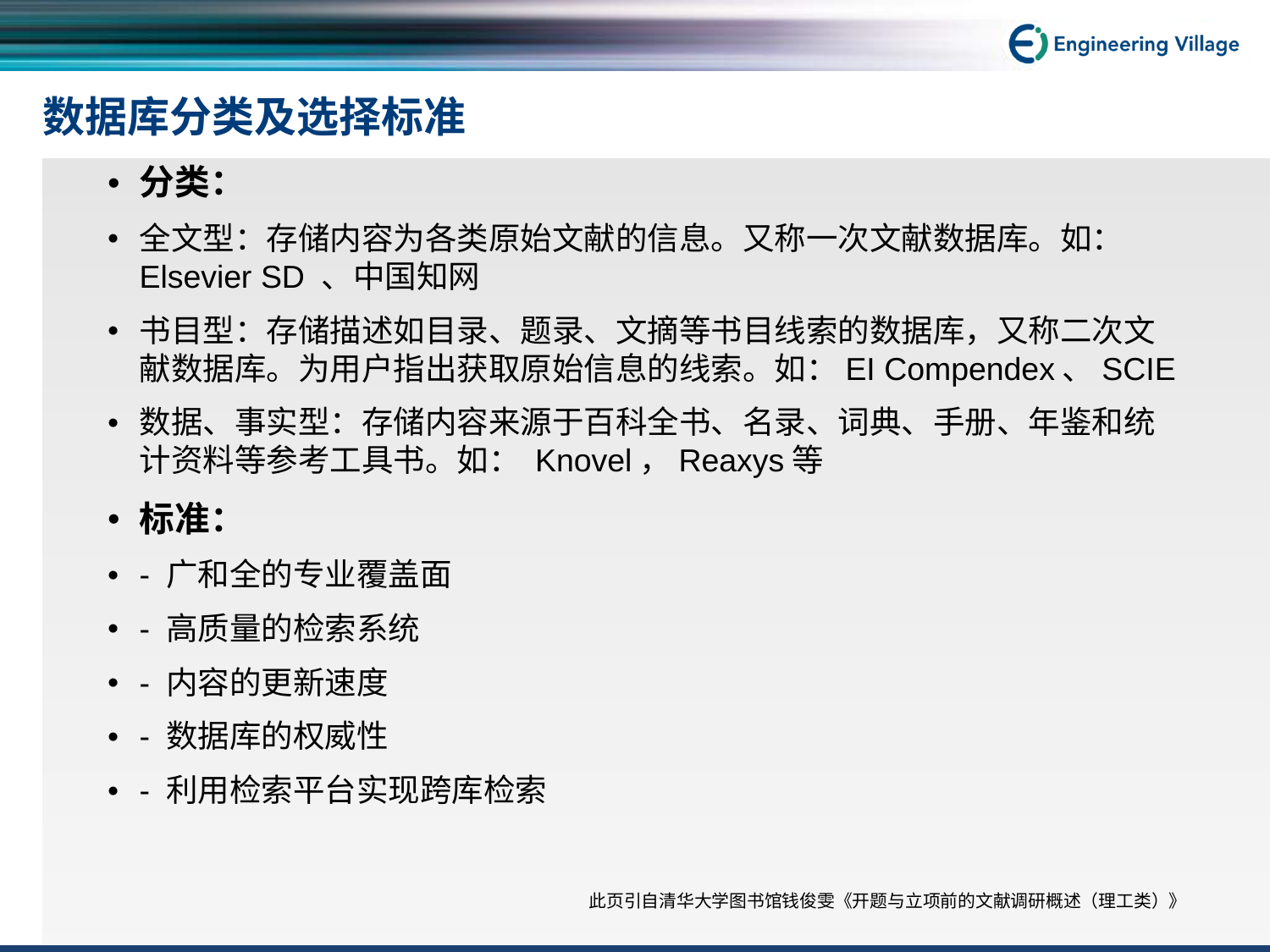

# 数据库分类及选择标准
分类：
全文型：存储内容为各类原始文献的信息。又称一次文献数据库。如： Elsevier SD 、中国知网
书目型：存储描述如目录、题录、文摘等书目线索的数据库，又称二次文献数据库。为用户指出获取原始信息的线索。如：EI Compendex、SCIE
数据、事实型：存储内容来源于百科全书、名录、词典、手册、年鉴和统计资料等参考工具书。如： Knovel，Reaxys等
标准：
- 广和全的专业覆盖面
- 高质量的检索系统
- 内容的更新速度
- 数据库的权威性
- 利用检索平台实现跨库检索
此页引自清华大学图书馆钱俊雯《开题与立项前的文献调研概述（理工类）》